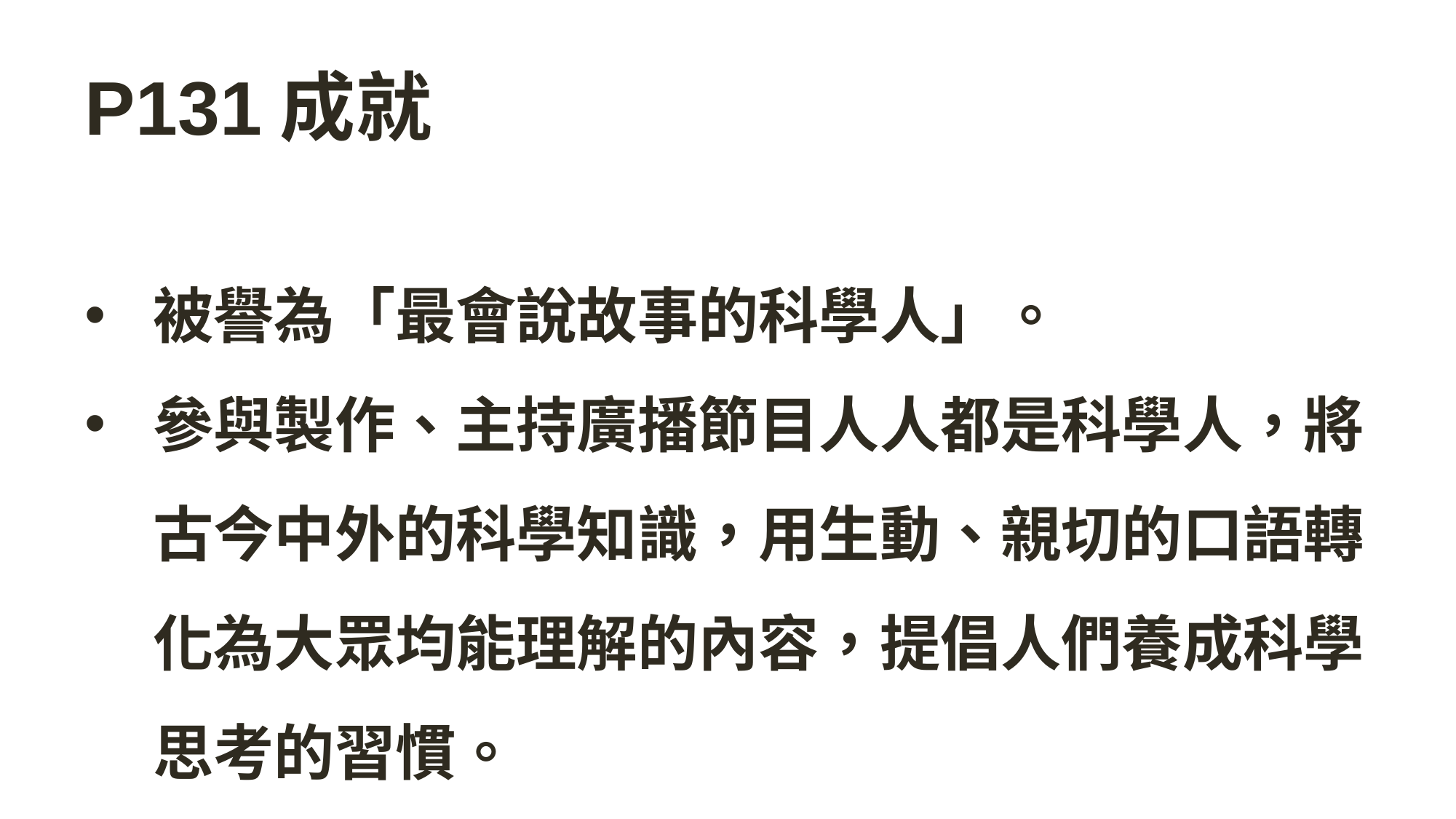

P131成就
被譽為「最會說故事的科學人」。
參與製作、主持廣播節目人人都是科學人，將古今中外的科學知識，用生動、親切的口語轉化為大眾均能理解的內容，提倡人們養成科學思考的習慣。